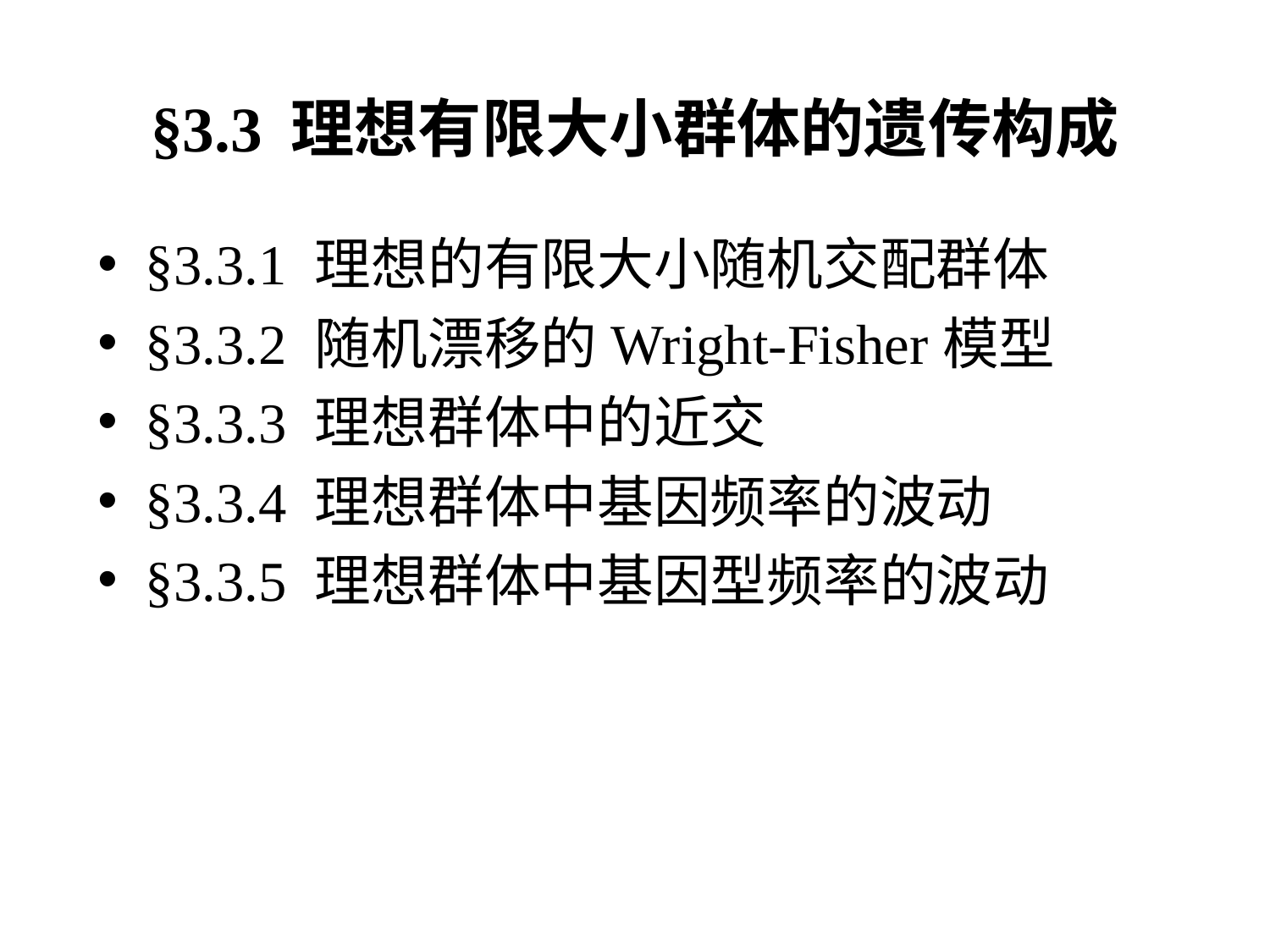

# §3.3 理想有限大小群体的遗传构成
§3.3.1 理想的有限大小随机交配群体
§3.3.2 随机漂移的Wright-Fisher模型
§3.3.3 理想群体中的近交
§3.3.4 理想群体中基因频率的波动
§3.3.5 理想群体中基因型频率的波动